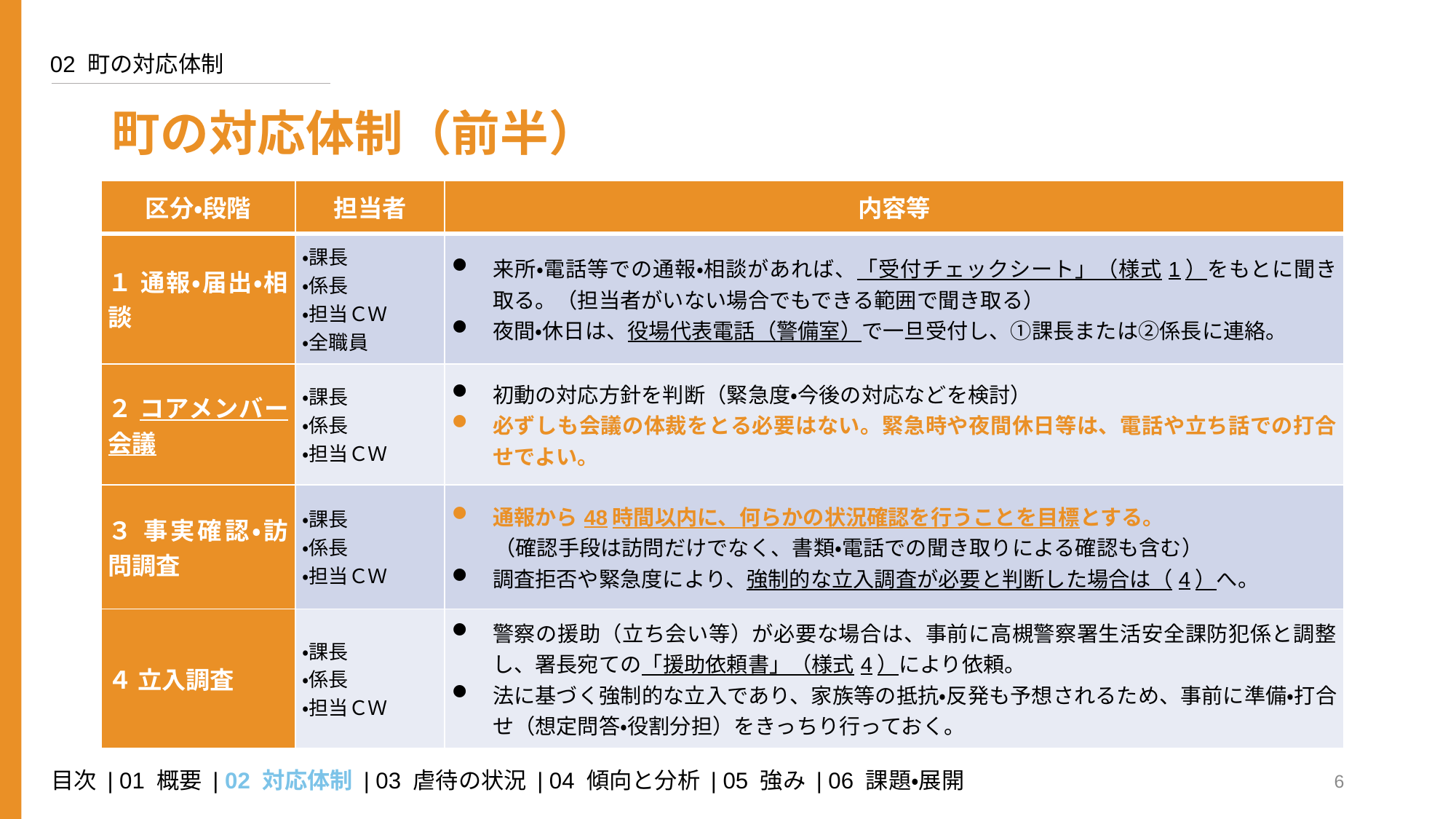

02 町の対応体制
町の対応体制（前半）
| 区分・段階 | 担当者 | 内容等 |
| --- | --- | --- |
| １ 通報・届出・相談 | ・課長 ・係長 ・担当ＣＷ ・全職員 | 来所・電話等での通報・相談があれば、「受付チェックシート」（様式1）をもとに聞き取る。（担当者がいない場合でもできる範囲で聞き取る） 夜間・休日は、役場代表電話（警備室）で一旦受付し、①課長または②係長に連絡。 |
| ２ コアメンバー会議 | ・課長 ・係長 ・担当ＣＷ | 初動の対応方針を判断（緊急度・今後の対応などを検討） 必ずしも会議の体裁をとる必要はない。緊急時や夜間休日等は、電話や立ち話での打合せでよい。 |
| ３ 事実確認・訪問調査 | ・課長 ・係長 ・担当ＣＷ | 通報から48時間以内に、何らかの状況確認を行うことを目標とする。 　　（確認手段は訪問だけでなく、書類・電話での聞き取りによる確認も含む） 調査拒否や緊急度により、強制的な立入調査が必要と判断した場合は（4）へ。 |
| ４ 立入調査 | ・課長 ・係長 ・担当ＣＷ | 警察の援助（立ち会い等）が必要な場合は、事前に高槻警察署生活安全課防犯係と調整し、署長宛ての「援助依頼書」（様式4）により依頼。 法に基づく強制的な立入であり、家族等の抵抗・反発も予想されるため、事前に準備・打合せ（想定問答・役割分担）をきっちり行っておく。 |
6
 目次 | 01 概要 | 02 対応体制 | 03 虐待の状況 | 04 傾向と分析 | 05 強み | 06 課題・展開